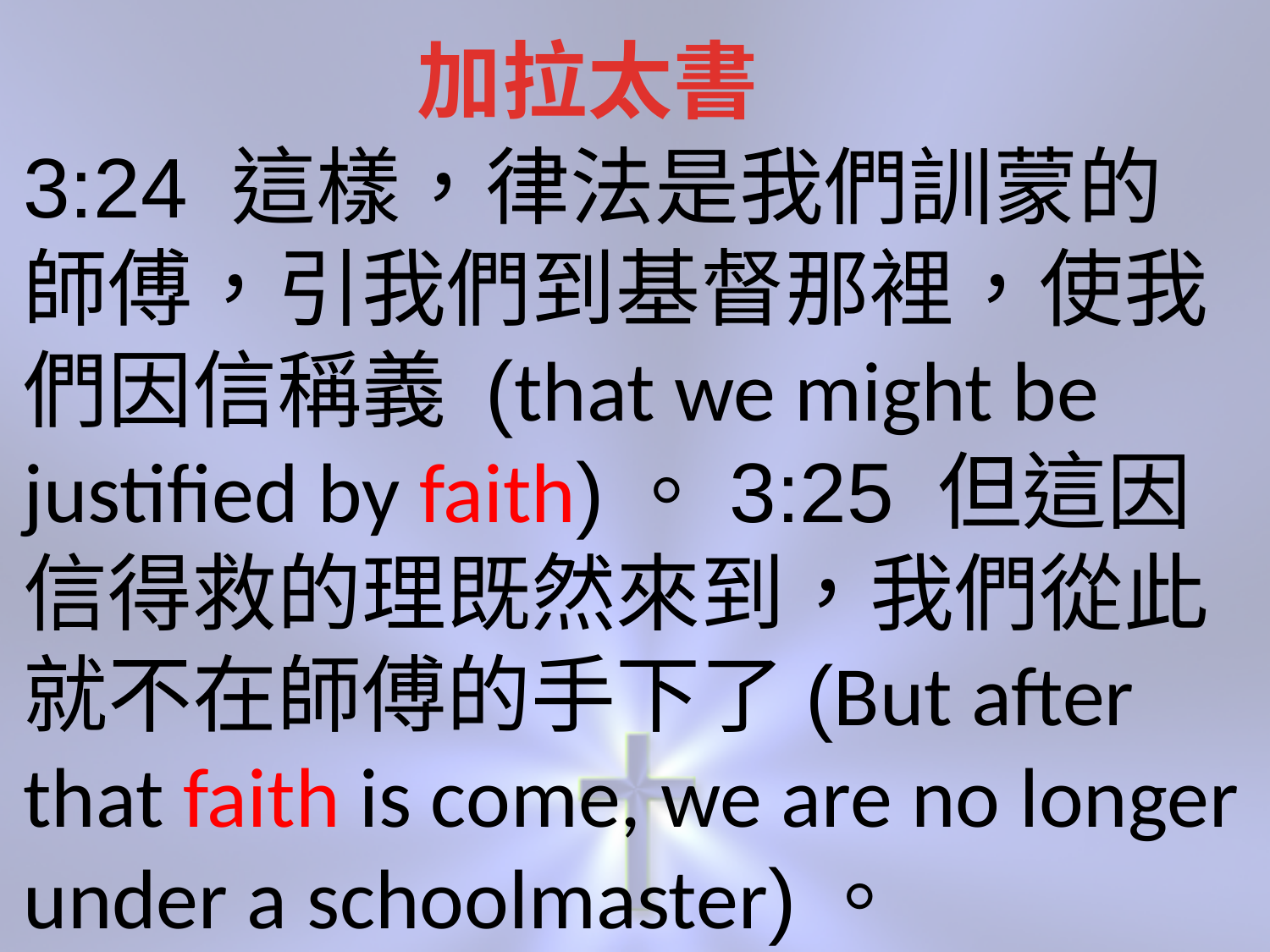

加拉太書
3:24 這樣，律法是我們訓蒙的師傅，引我們到基督那裡，使我們因信稱義 (that we might be justified by faith)。3:25 但這因信得救的理既然來到，我們從此就不在師傅的手下了(But after that faith is come, we are no longer under a schoolmaster)。